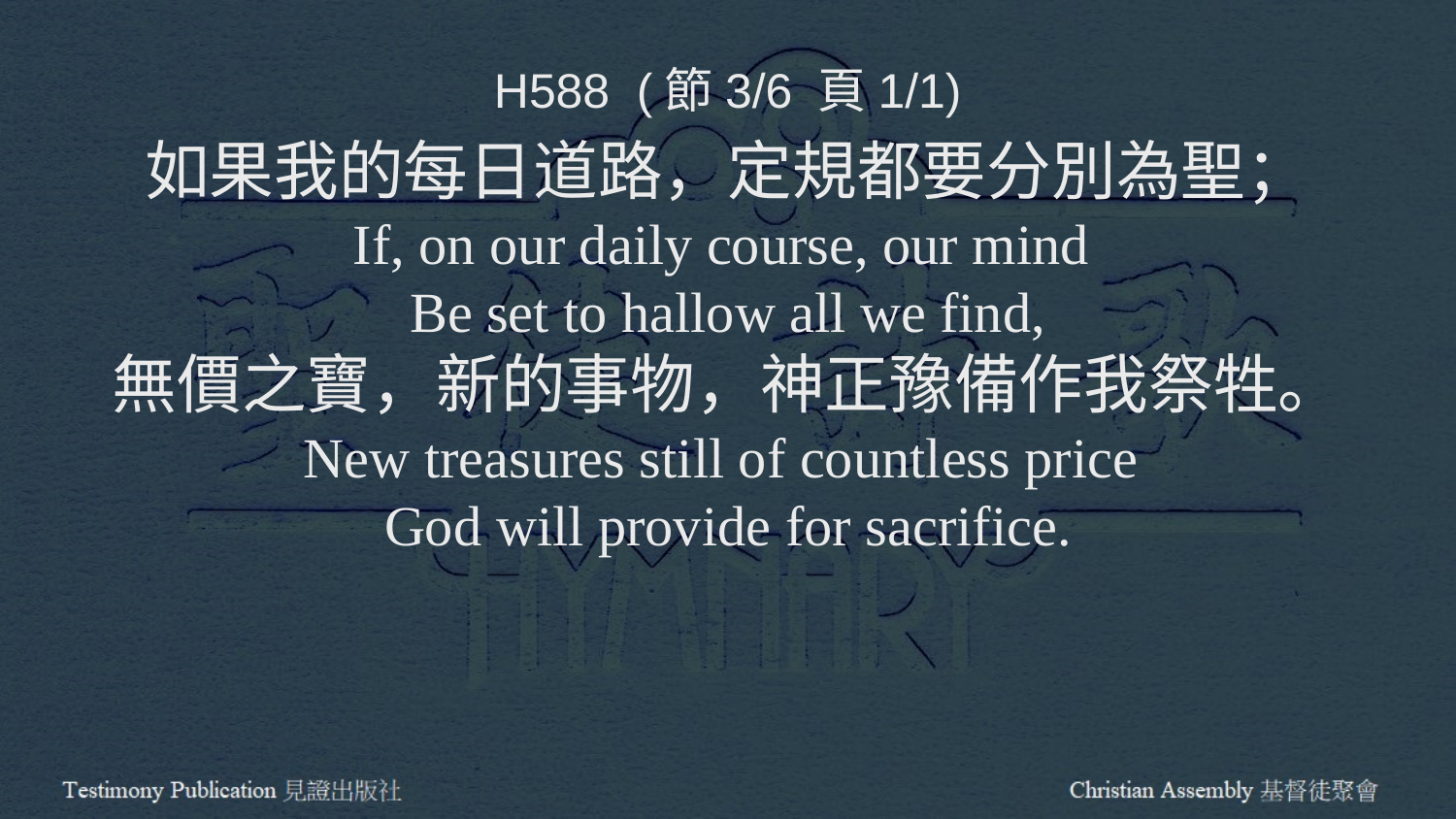

H588  (節3/6 頁1/1)
如果我的每日道路，定規都要分別為聖；
If, on our daily course, our mind
Be set to hallow all we find,
無價之寶，新的事物，神正豫備作我祭牲。
New treasures still of countless price
God will provide for sacrifice.